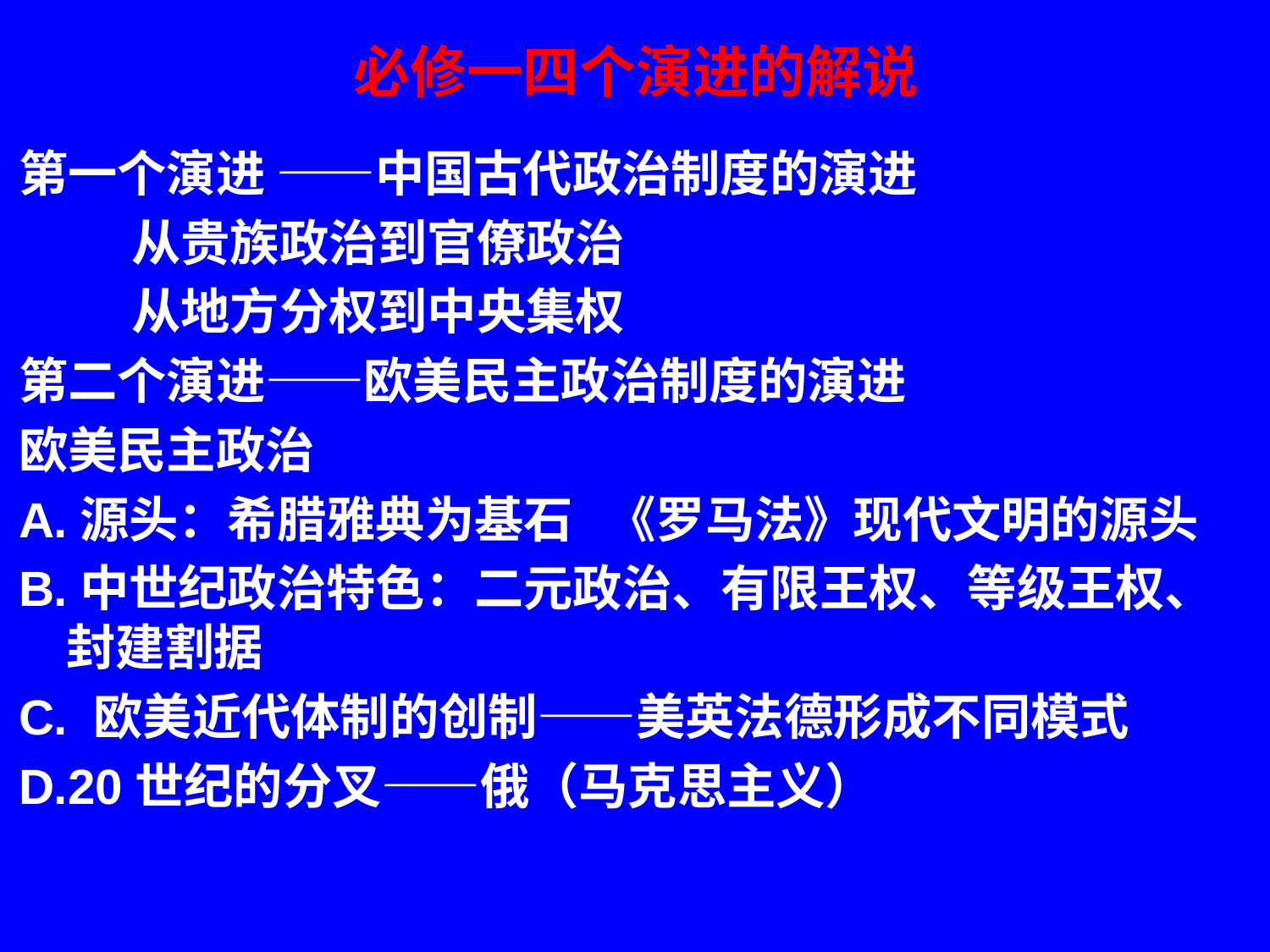

# 必修一四个演进的解说
第一个演进 ——中国古代政治制度的演进
         从贵族政治到官僚政治
         从地方分权到中央集权
第二个演进——欧美民主政治制度的演进
欧美民主政治
A.源头：希腊雅典为基石   《罗马法》现代文明的源头
B.中世纪政治特色：二元政治、有限王权、等级王权、封建割据
C. 欧美近代体制的创制——美英法德形成不同模式
D.20世纪的分叉——俄（马克思主义）